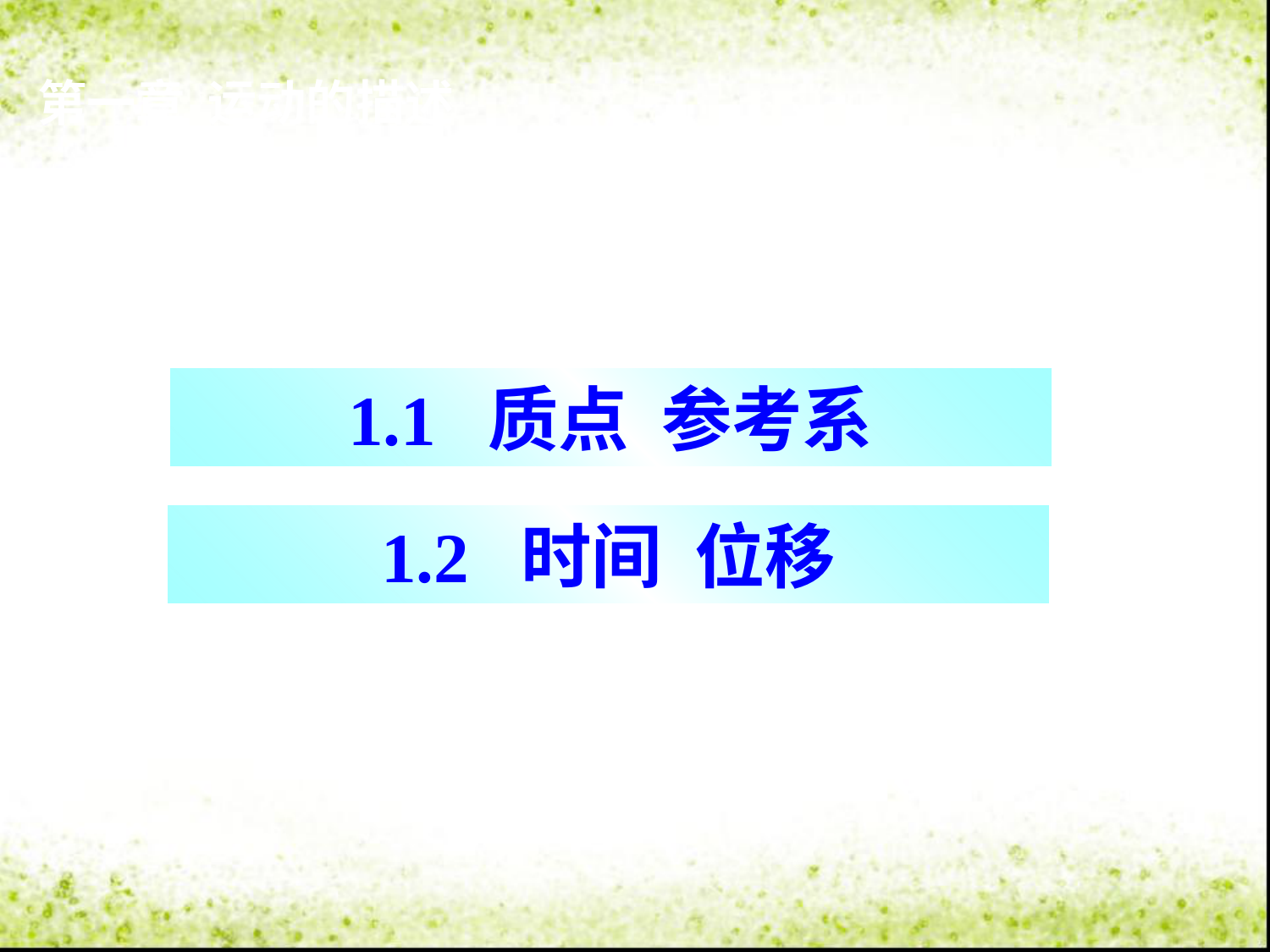

第一章  运动的描述
1.1  质点  参考系
1.2  时间  位移